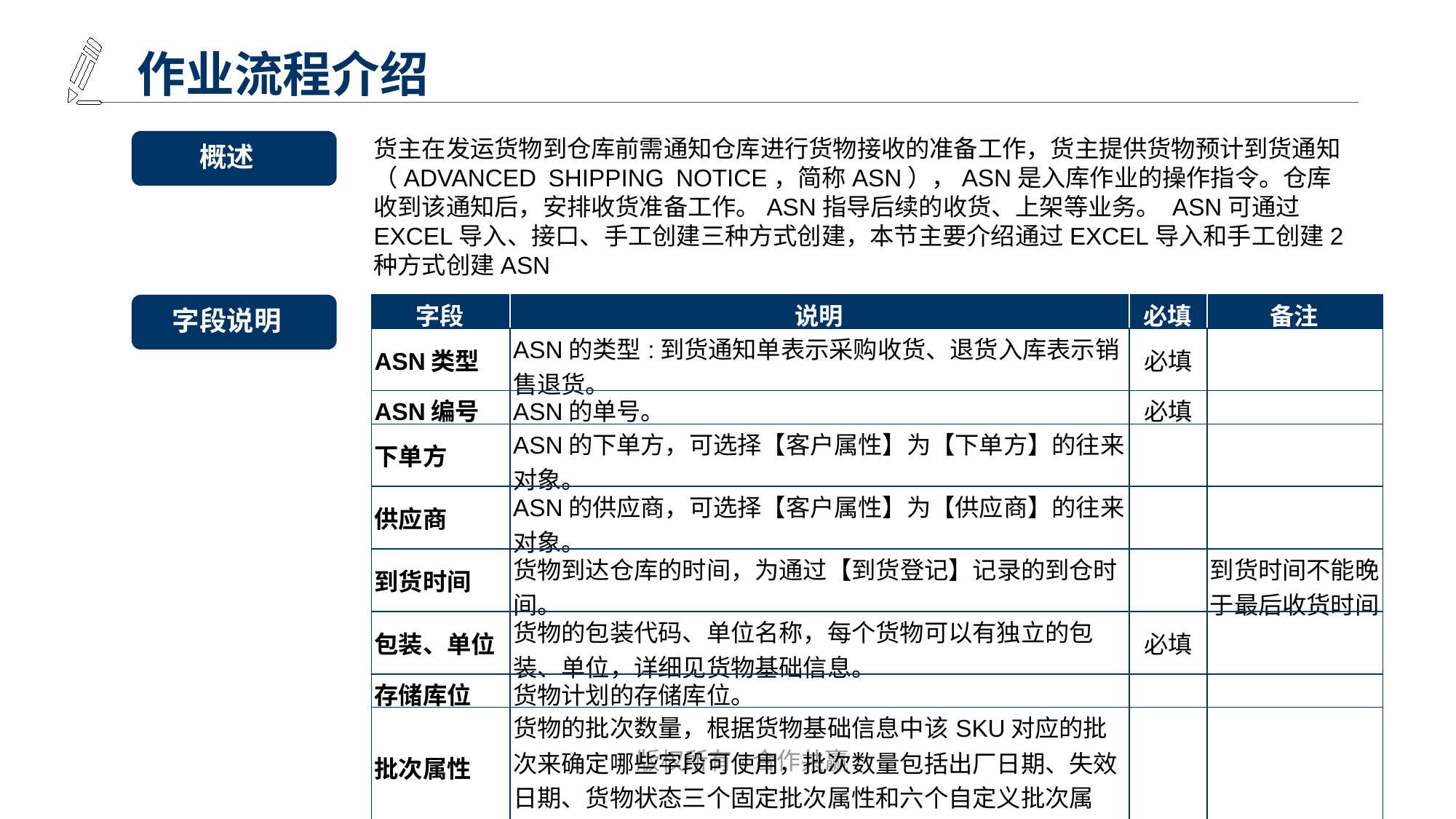

作业流程介绍
货主在发运货物到仓库前需通知仓库进行货物接收的准备工作，货主提供货物预计到货通知（ADVANCED SHIPPING NOTICE，简称ASN），ASN是入库作业的操作指令。仓库收到该通知后，安排收货准备工作。ASN指导后续的收货、上架等业务。 ASN可通过EXCEL导入、接口、手工创建三种方式创建，本节主要介绍通过EXCEL导入和手工创建2种方式创建ASN

概述

字段说明
| 字段 | 说明 | 必填 | 备注 |
| --- | --- | --- | --- |
| ASN类型 | ASN的类型:到货通知单表示采购收货、退货入库表示销售退货。 | 必填 |  |
| ASN编号 | ASN的单号。 | 必填 |  |
| 下单方 | ASN的下单方，可选择【客户属性】为【下单方】的往来对象。 |  |  |
| 供应商 | ASN的供应商，可选择【客户属性】为【供应商】的往来对象。 |  |  |
| 到货时间 | 货物到达仓库的时间，为通过【到货登记】记录的到仓时间。 |  | 到货时间不能晚于最后收货时间 |
| 包装、单位 | 货物的包装代码、单位名称，每个货物可以有独立的包装、单位，详细见货物基础信息。 | 必填 |  |
| 存储库位 | 货物计划的存储库位。 |  |  |
| 批次属性 | 货物的批次数量，根据货物基础信息中该SKU对应的批次来确定哪些字段可使用，批次数量包括出厂日期、失效日期、货物状态三个固定批次属性和六个自定义批次属性。 |  |  |